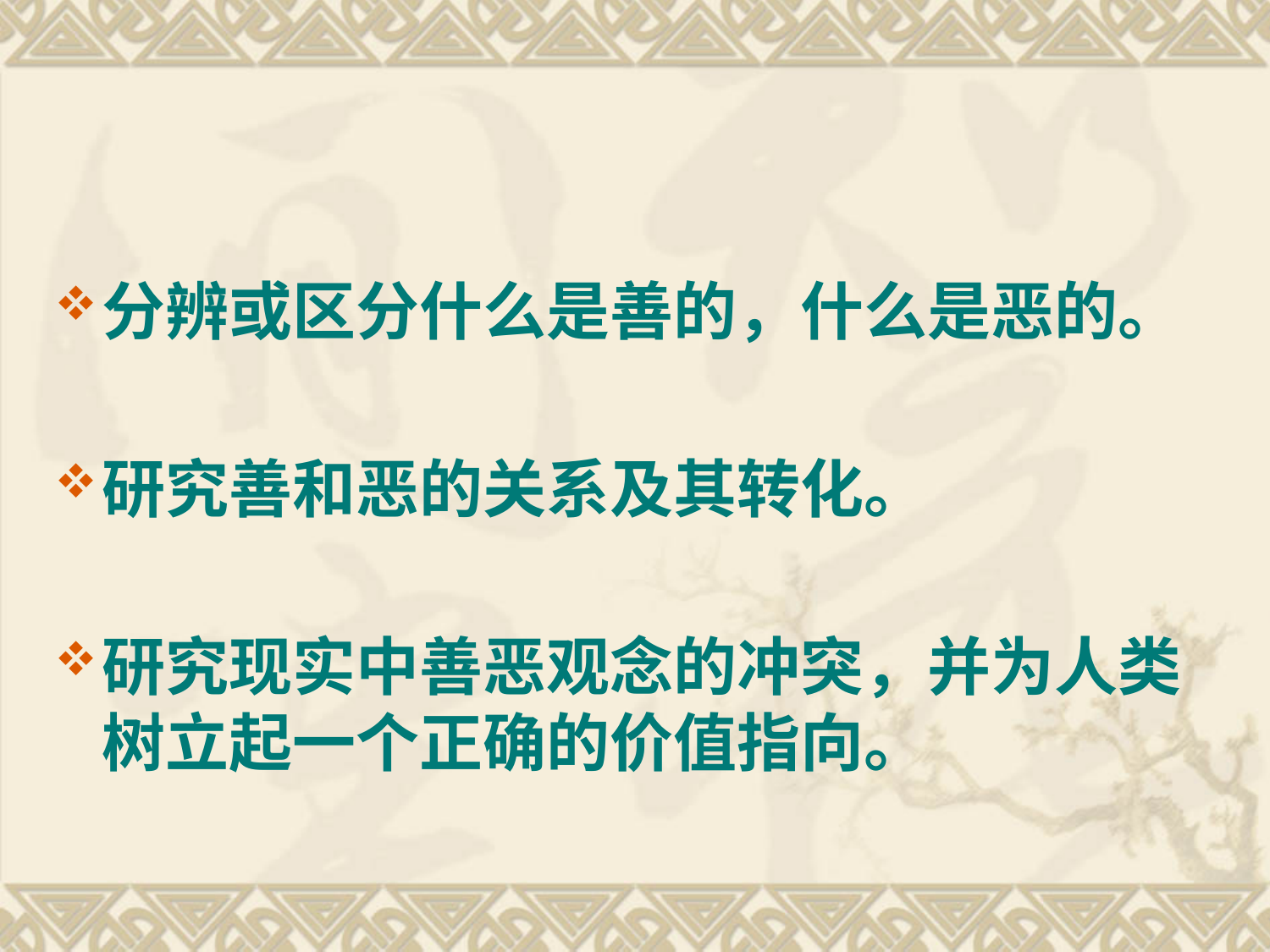

分辨或区分什么是善的，什么是恶的。

研究善和恶的关系及其转化。

研究现实中善恶观念的冲突，并为人类树立起一个正确的价值指向。